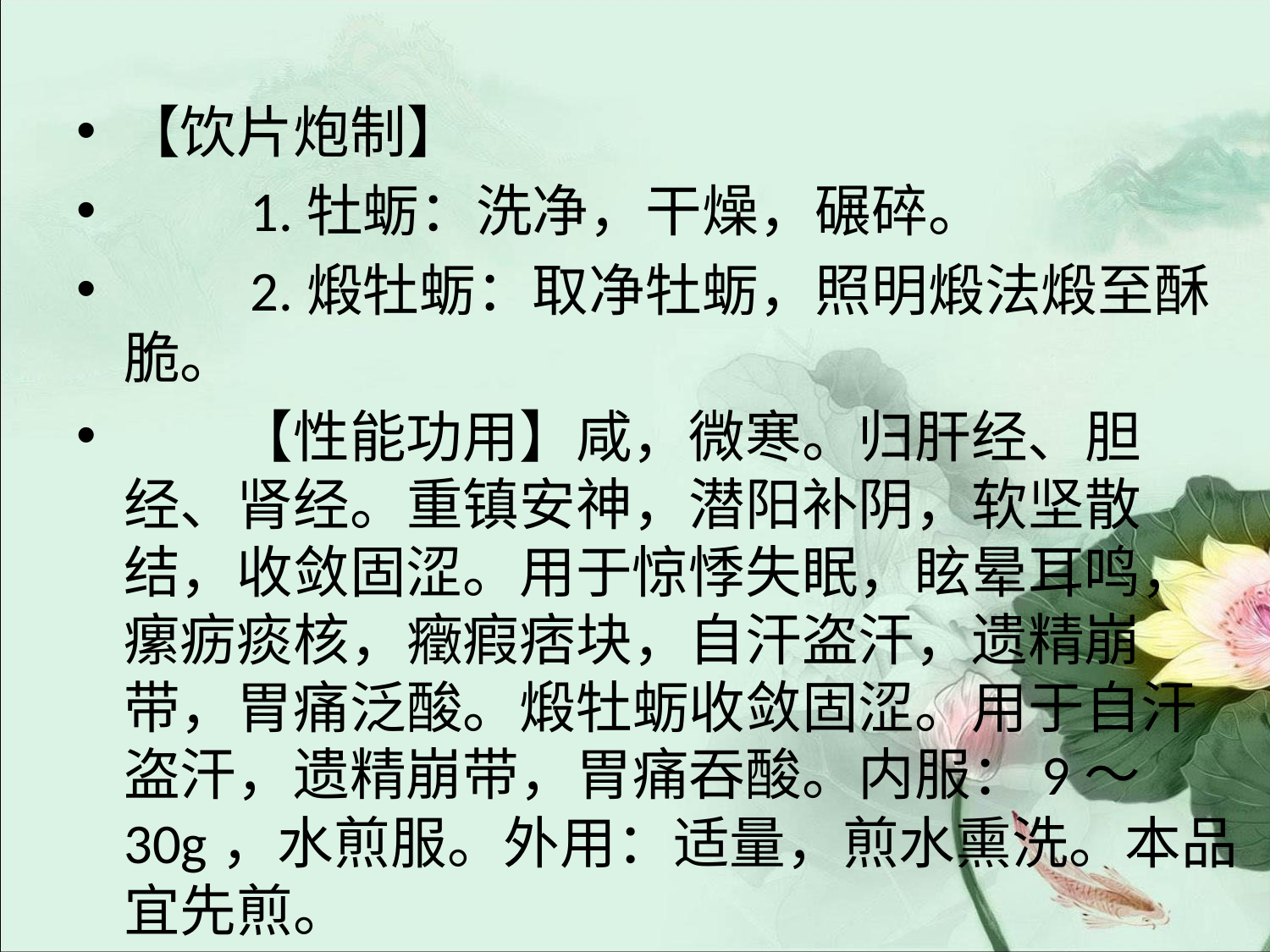

#
【饮片炮制】
　　1.牡蛎：洗净，干燥，碾碎。
　　2.煅牡蛎：取净牡蛎，照明煅法煅至酥脆。
　　【性能功用】咸，微寒。归肝经、胆经、肾经。重镇安神，潜阳补阴，软坚散结，收敛固涩。用于惊悸失眠，眩晕耳鸣，瘰疬痰核，癥瘕痞块，自汗盗汗，遗精崩带，胃痛泛酸。煅牡蛎收敛固涩。用于自汗盗汗，遗精崩带，胃痛吞酸。内服：9～30g，水煎服。外用：适量，煎水熏洗。本品宜先煎。